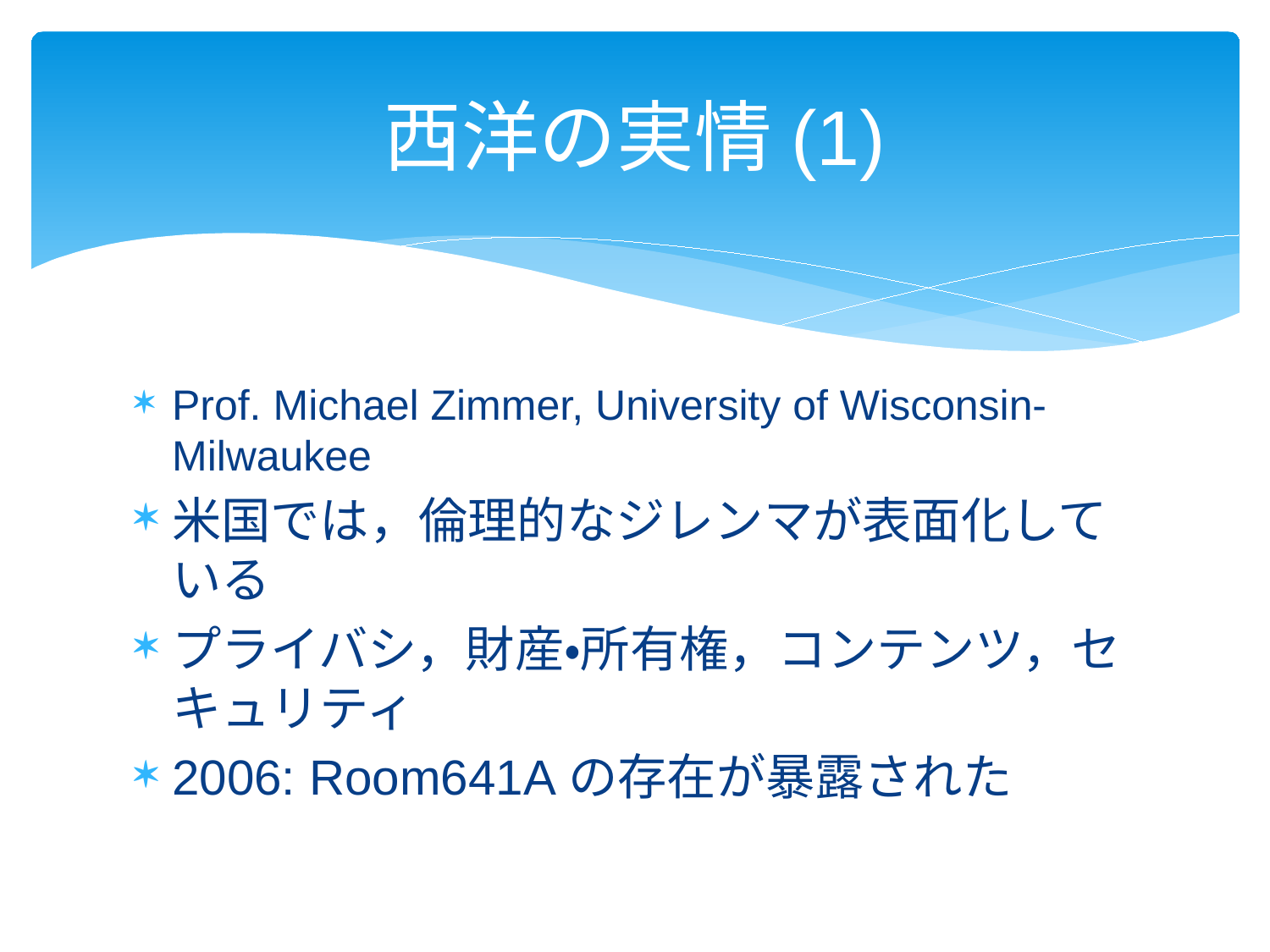

# 西洋の実情(1)
Prof. Michael Zimmer, University of Wisconsin-Milwaukee
米国では，倫理的なジレンマが表面化している
プライバシ，財産・所有権，コンテンツ，セキュリティ
2006: Room641Aの存在が暴露された